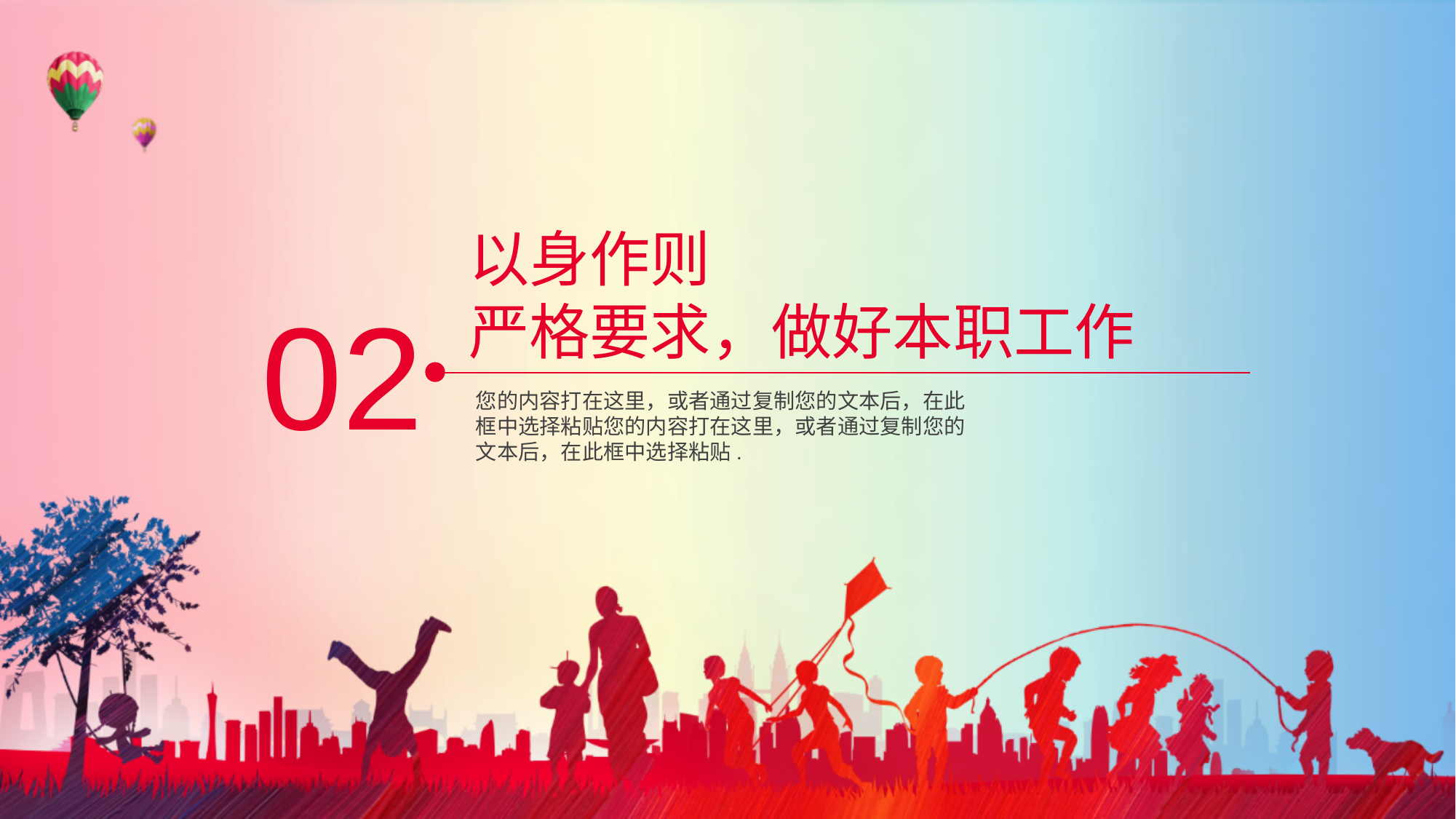

以身作则
严格要求，做好本职工作
02

您的内容打在这里，或者通过复制您的文本后，在此框中选择粘贴您的内容打在这里，或者通过复制您的文本后，在此框中选择粘贴.